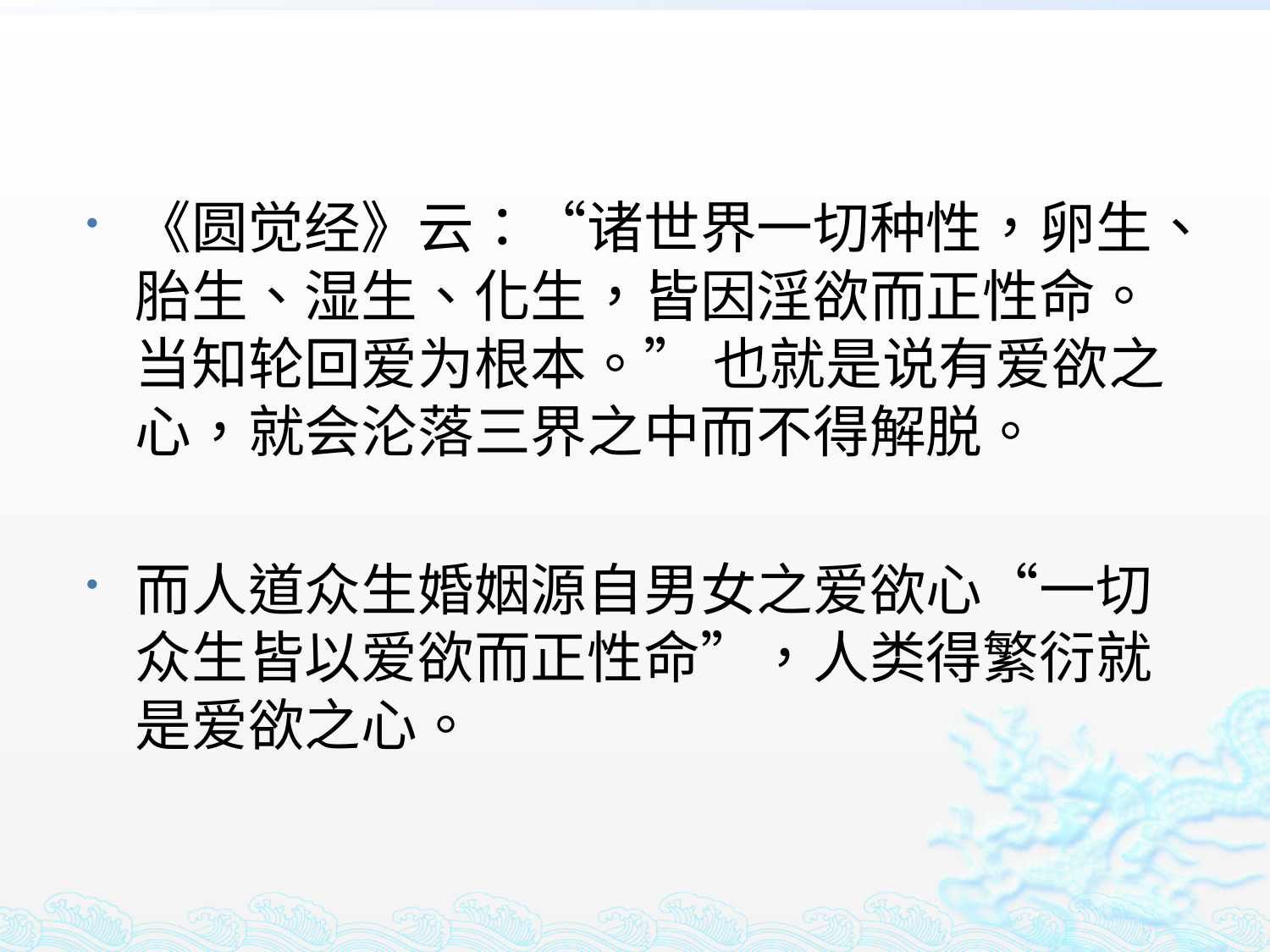

《圆觉经》云：“诸世界一切种性，卵生、胎生、湿生、化生，皆因淫欲而正性命。当知轮回爱为根本。” 也就是说有爱欲之心，就会沦落三界之中而不得解脱。

而人道众生婚姻源自男女之爱欲心“一切众生皆以爱欲而正性命”，人类得繁衍就是爱欲之心。